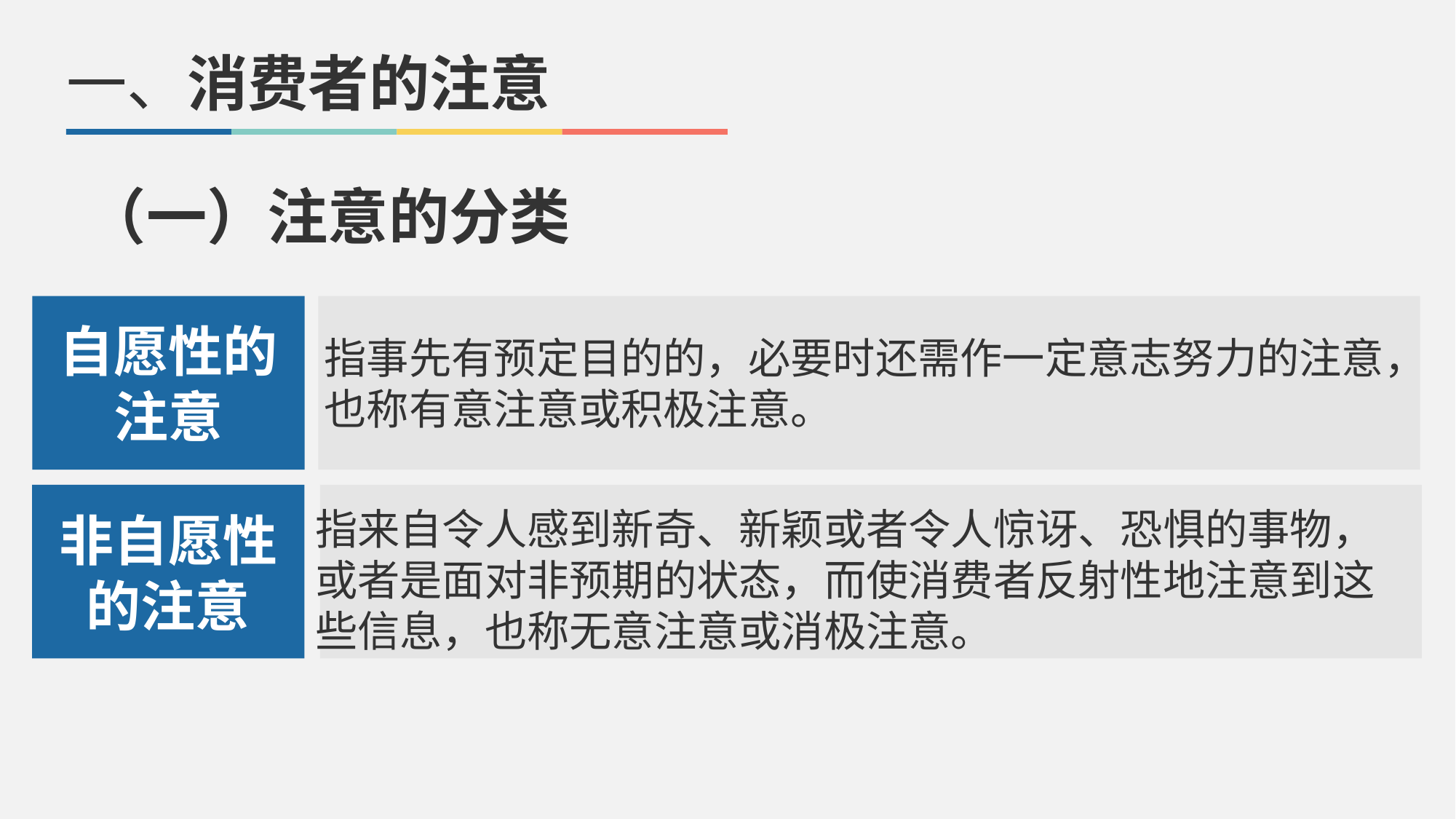

一、消费者的注意

（一）注意的分类
自愿性的注意

指事先有预定目的的，必要时还需作一定意志努力的注意，也称有意注意或积极注意。
非自愿性的注意

指来自令人感到新奇、新颖或者令人惊讶、恐惧的事物，或者是面对非预期的状态，而使消费者反射性地注意到这些信息，也称无意注意或消极注意。